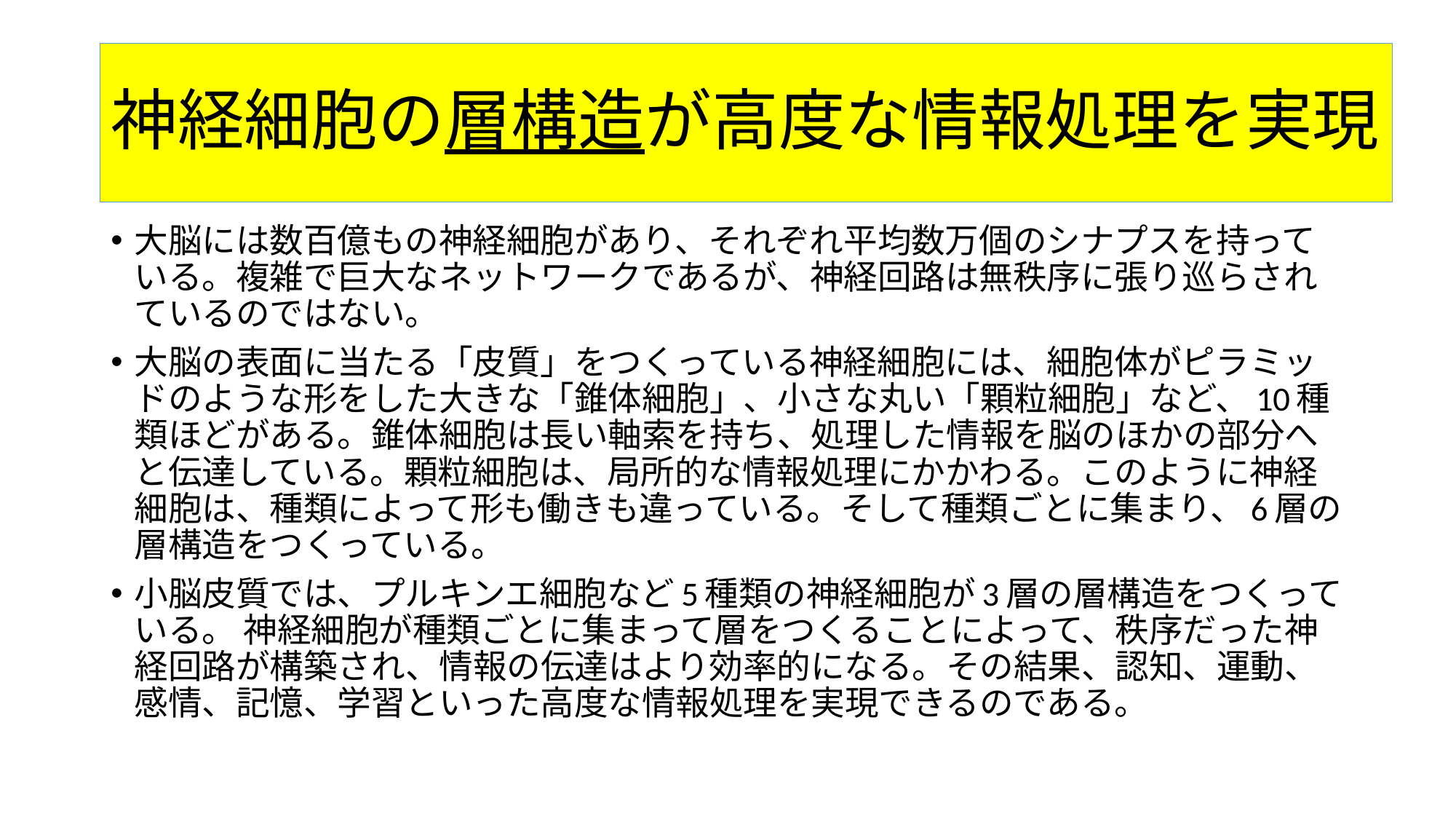

# 神経細胞の層構造が高度な情報処理を実現
大脳には数百億もの神経細胞があり、それぞれ平均数万個のシナプスを持っている。複雑で巨大なネットワークであるが、神経回路は無秩序に張り巡らされているのではない。
大脳の表面に当たる「皮質」をつくっている神経細胞には、細胞体がピラミッドのような形をした大きな「錐体細胞」、小さな丸い「顆粒細胞」など、10種類ほどがある。錐体細胞は長い軸索を持ち、処理した情報を脳のほかの部分へと伝達している。顆粒細胞は、局所的な情報処理にかかわる。このように神経細胞は、種類によって形も働きも違っている。そして種類ごとに集まり、6層の層構造をつくっている。
小脳皮質では、プルキンエ細胞など5種類の神経細胞が3層の層構造をつくっている。 神経細胞が種類ごとに集まって層をつくることによって、秩序だった神経回路が構築され、情報の伝達はより効率的になる。その結果、認知、運動、感情、記憶、学習といった高度な情報処理を実現できるのである。